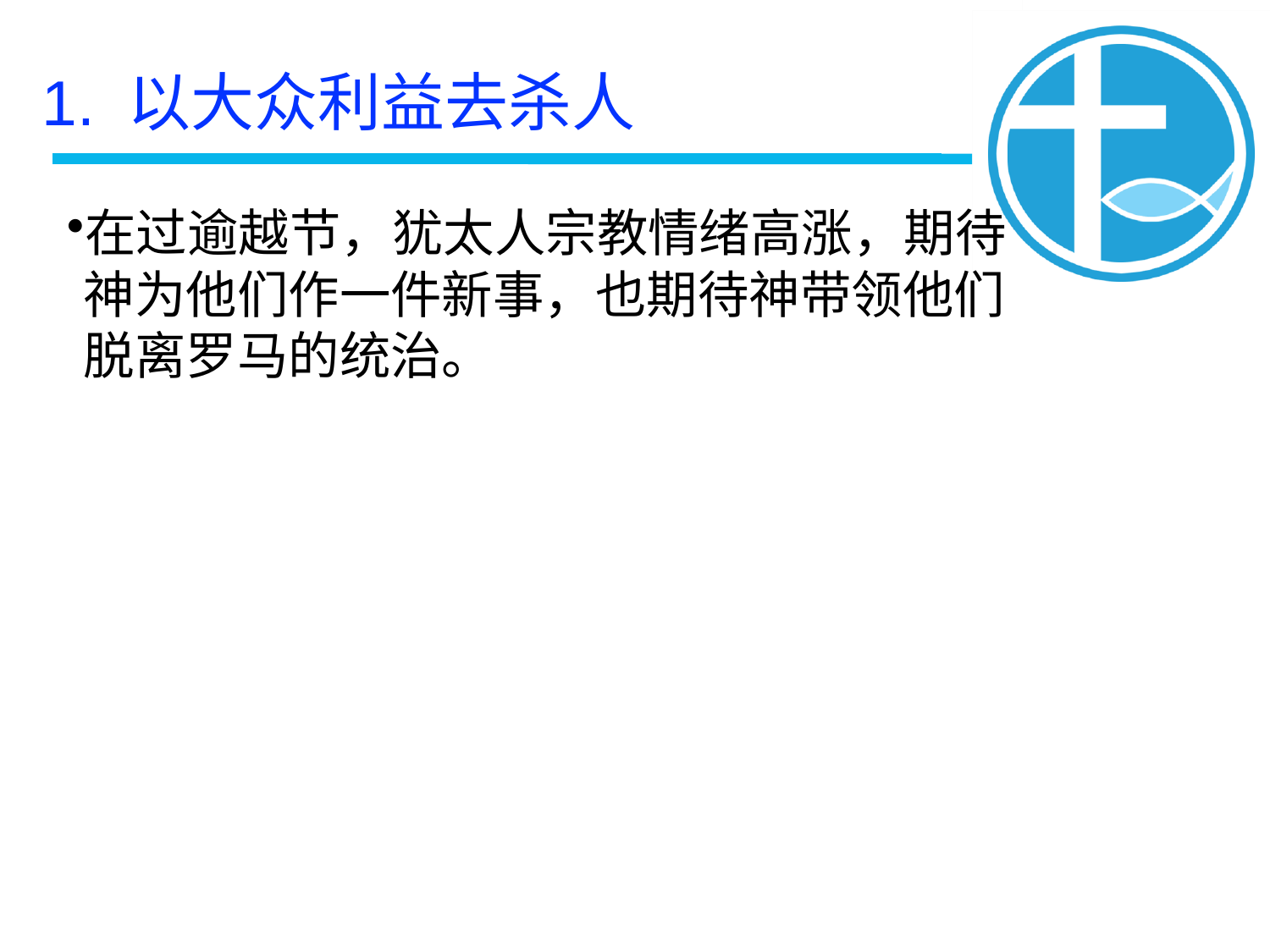

1. 以大众利益去杀人
在过逾越节，犹太人宗教情绪高涨，期待神为他们作一件新事，也期待神带领他们脱离罗马的统治。